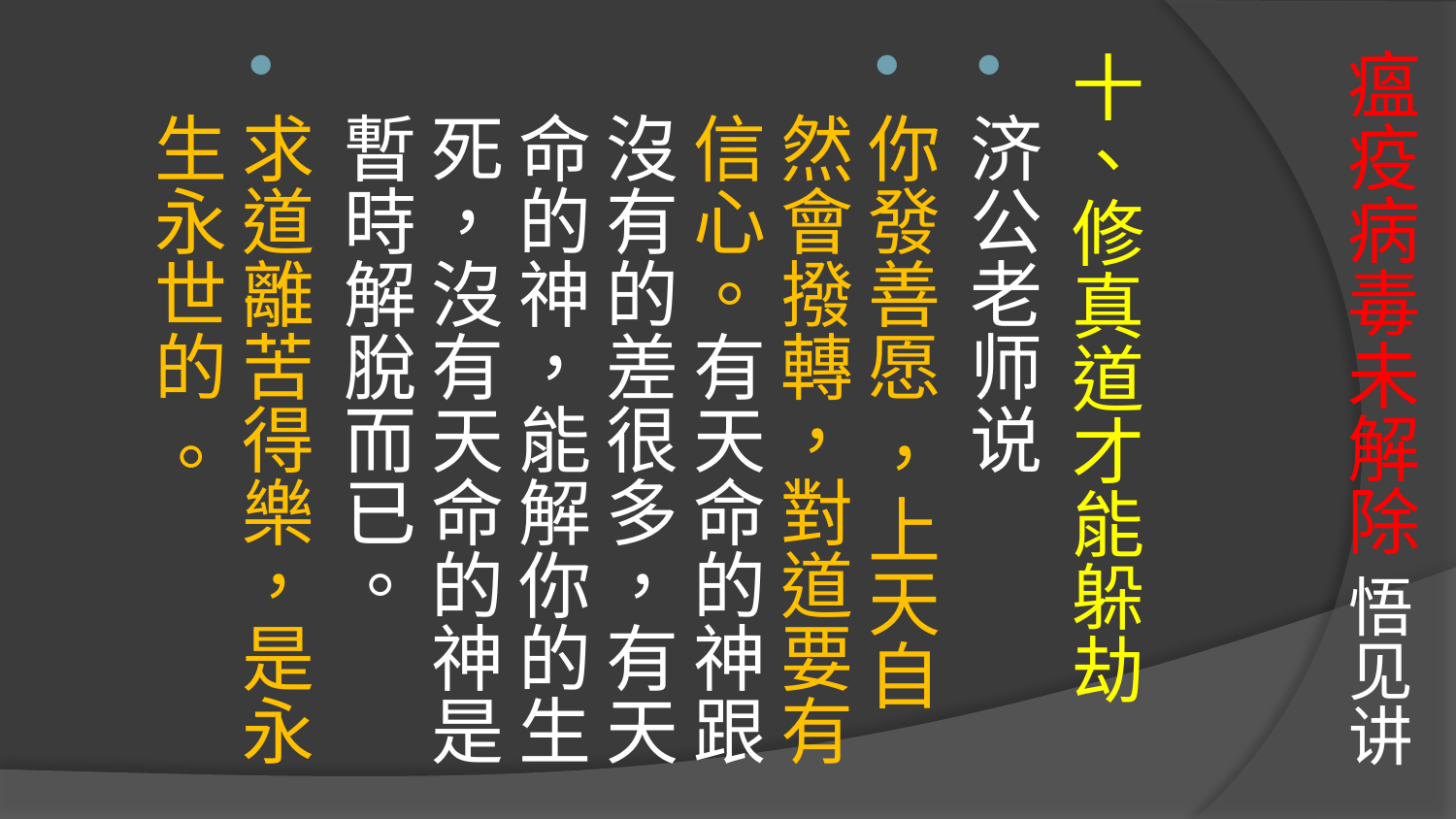

# 瘟疫病毒未解除 悟见讲
十、修真道才能躲劫
济公老师说
你發善愿 ，上天自然會撥轉，對道要有信心。有天命的神跟沒有的差很多，有天命的神，能解你的生死，沒有天命的神是暫時解脫而已。
求道離苦得樂，是永生永世的 。